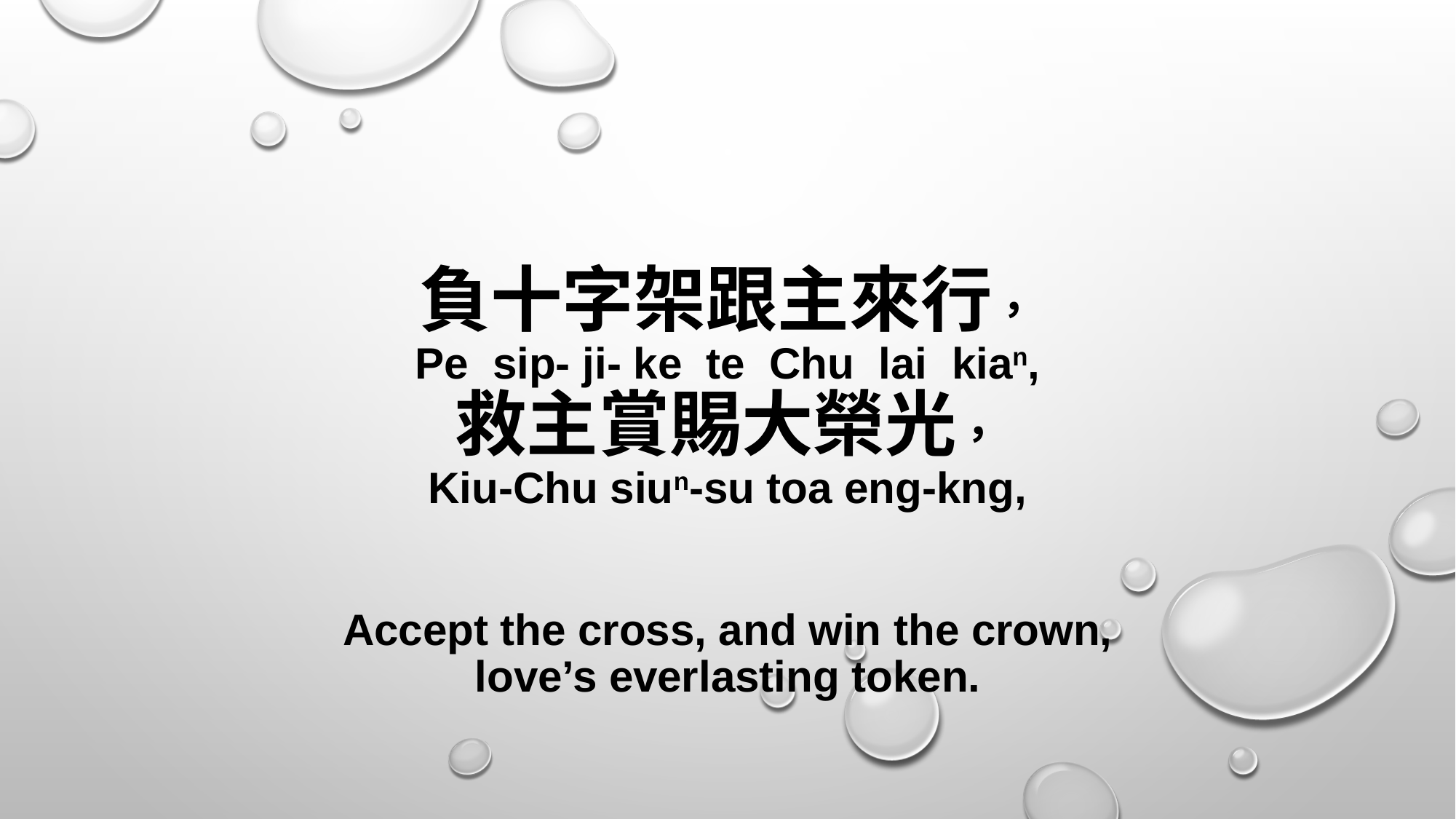

# 負十字架跟主來行， Pe  sip- ji- ke  te  Chu  lai  kian, 救主賞賜大榮光， Kiu-Chu siun-su toa eng-kng, Accept the cross, and win the crown, love’s everlasting token.